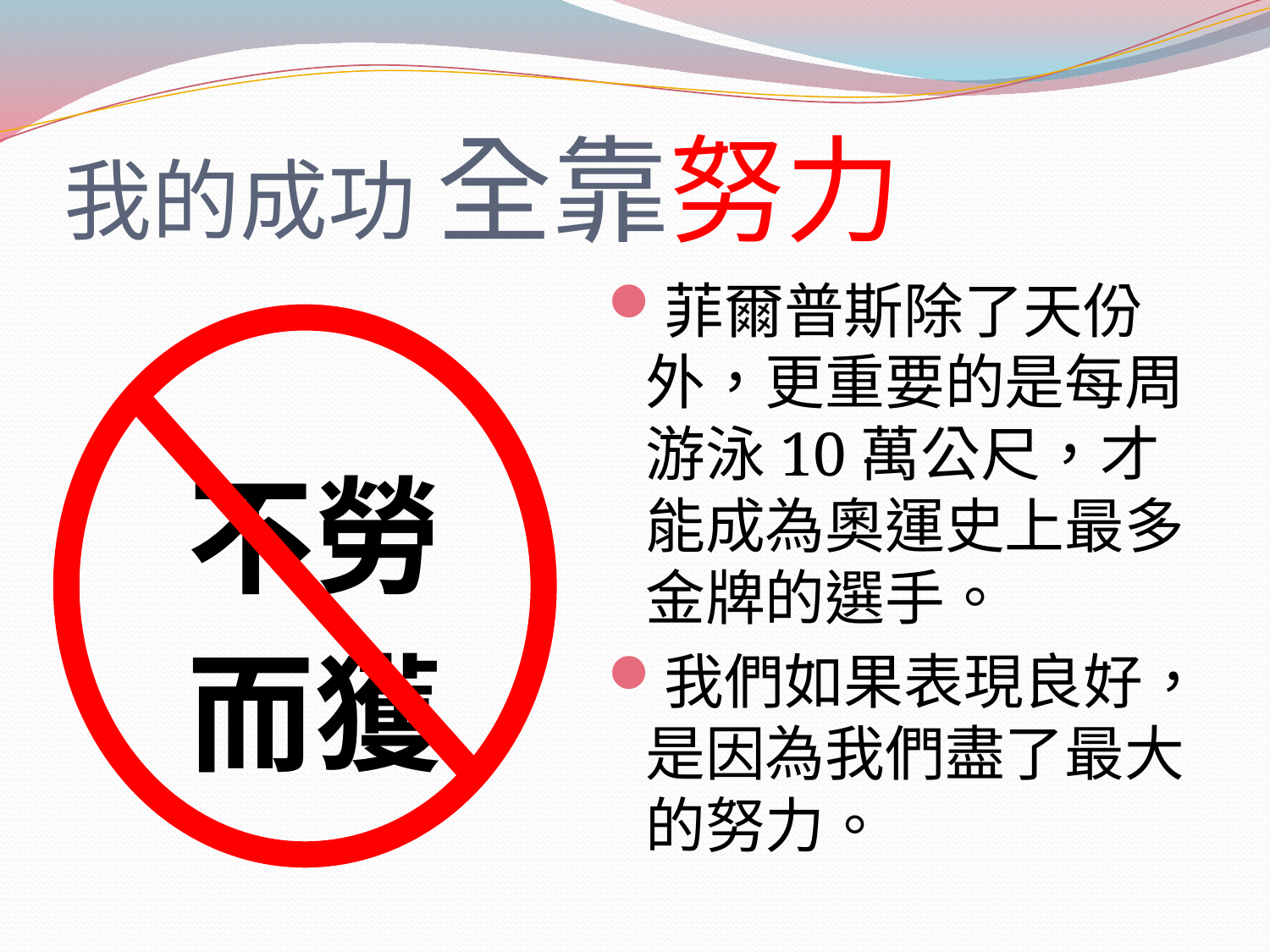

# 我的成功 全靠努力
菲爾普斯除了天份外，更重要的是每周游泳10萬公尺，才能成為奧運史上最多金牌的選手。
我們如果表現良好，是因為我們盡了最大的努力。

不勞
而獲